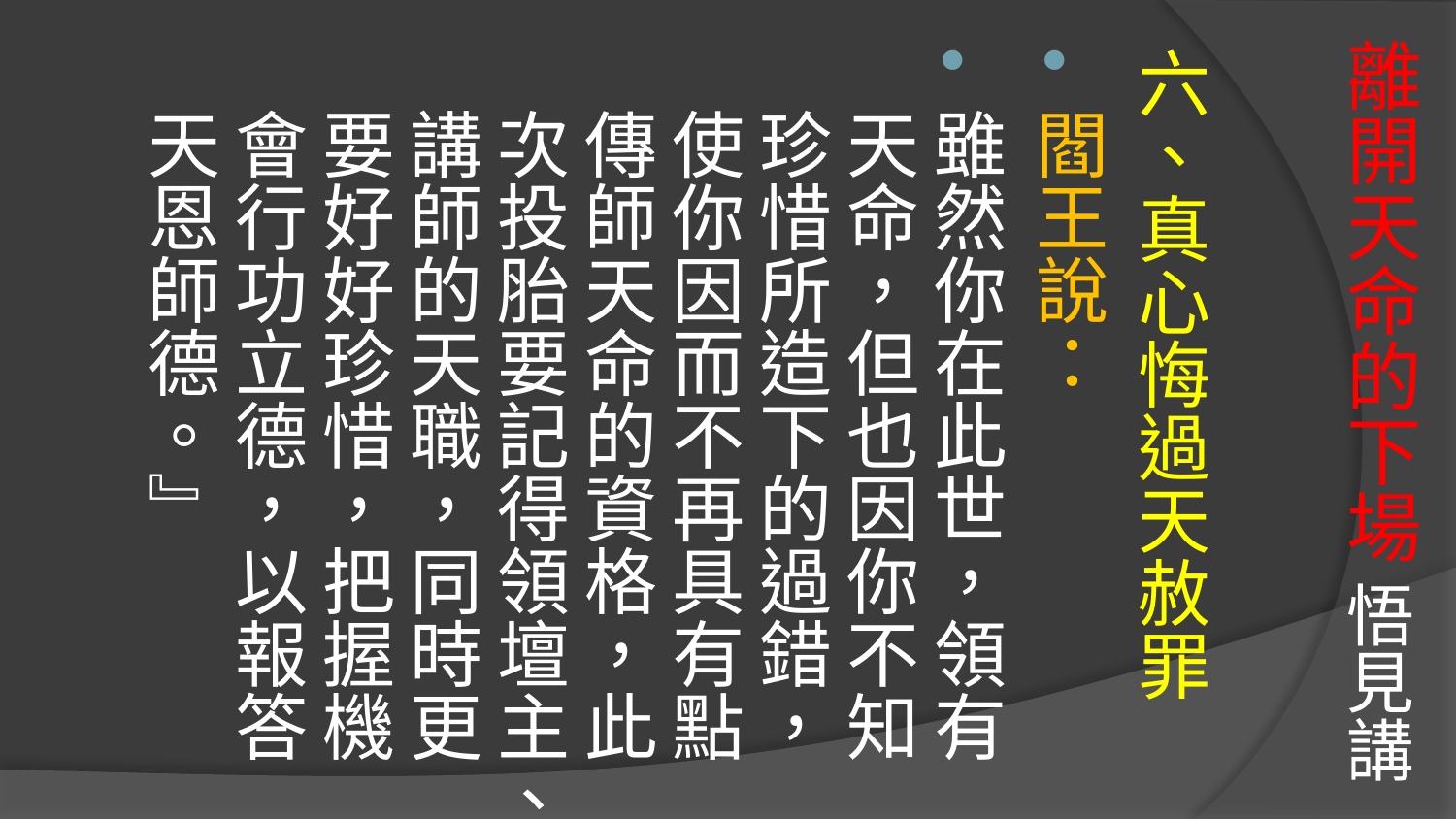

六、真心悔過天赦罪
閻王說：
雖然你在此世，領有天命，但也因你不知珍惜所造下的過錯，使你因而不再具有點傳師天命的資格，此次投胎要記得領壇主、講師的天職，同時更要好好珍惜，把握機會行功立德，以報答天恩師德。』

# 離開天命的下場 悟見講